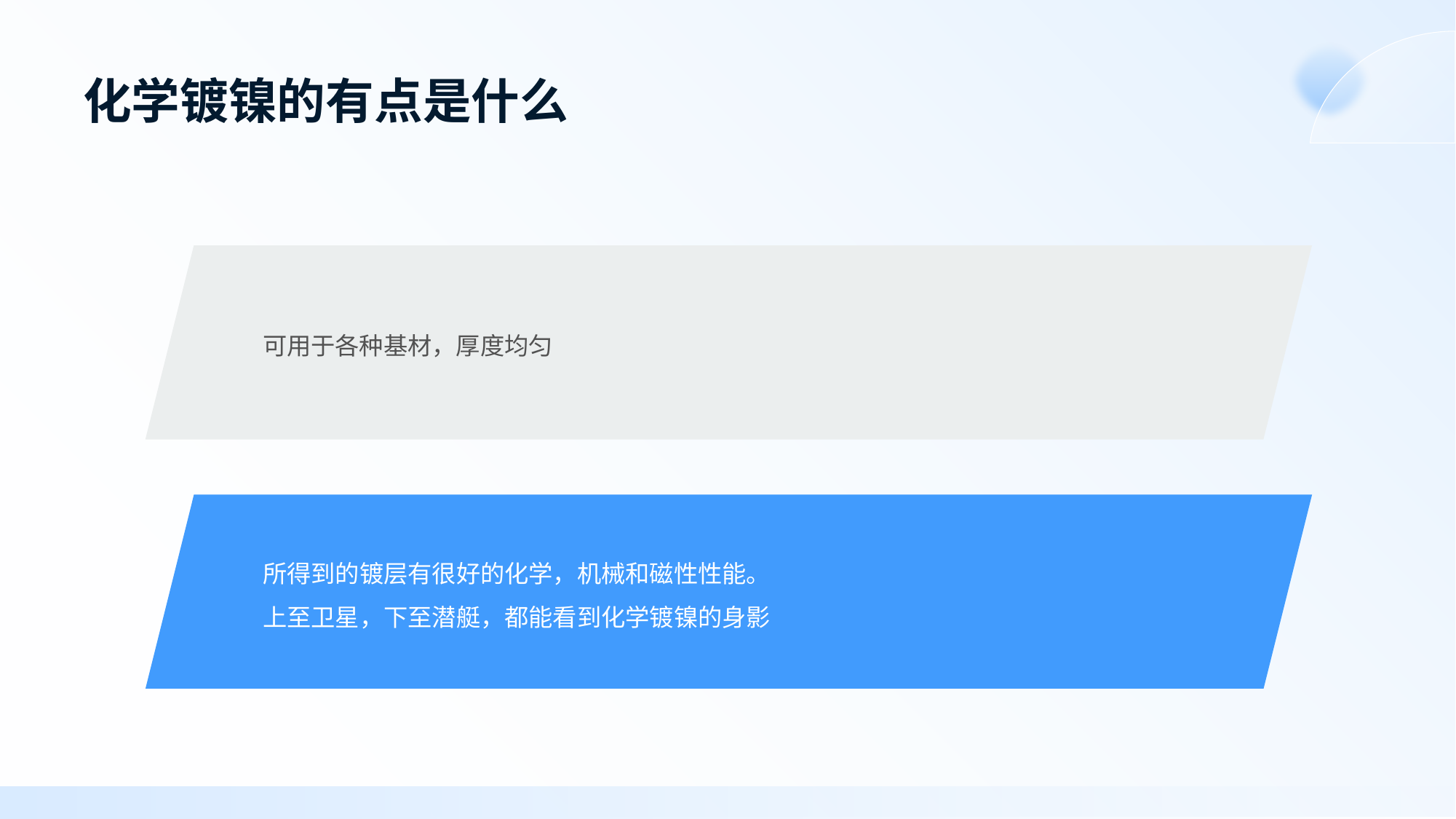

# 化学镀镍的有点是什么
可用于各种基材，厚度均匀
所得到的镀层有很好的化学，机械和磁性性能。
上至卫星，下至潜艇，都能看到化学镀镍的身影